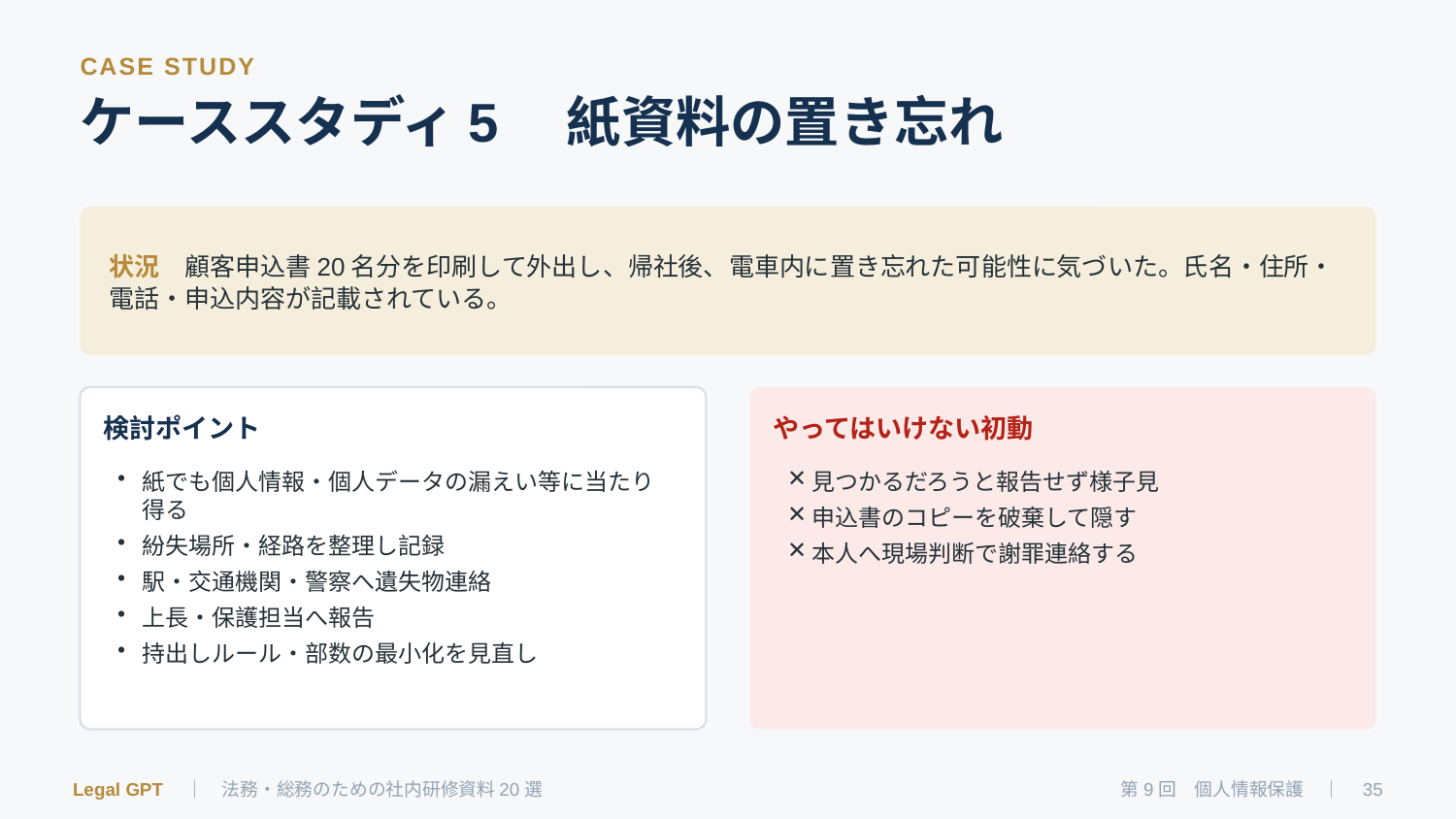

CASE STUDY
ケーススタディ5　紙資料の置き忘れ

状況　顧客申込書20名分を印刷して外出し、帰社後、電車内に置き忘れた可能性に気づいた。氏名・住所・電話・申込内容が記載されている。

検討ポイント
やってはいけない初動
紙でも個人情報・個人データの漏えい等に当たり得る
紛失場所・経路を整理し記録
駅・交通機関・警察へ遺失物連絡
上長・保護担当へ報告
持出しルール・部数の最小化を見直し
見つかるだろうと報告せず様子見
申込書のコピーを破棄して隠す
本人へ現場判断で謝罪連絡する
Legal GPT　｜　法務・総務のための社内研修資料20選
第9回　個人情報保護　｜　35